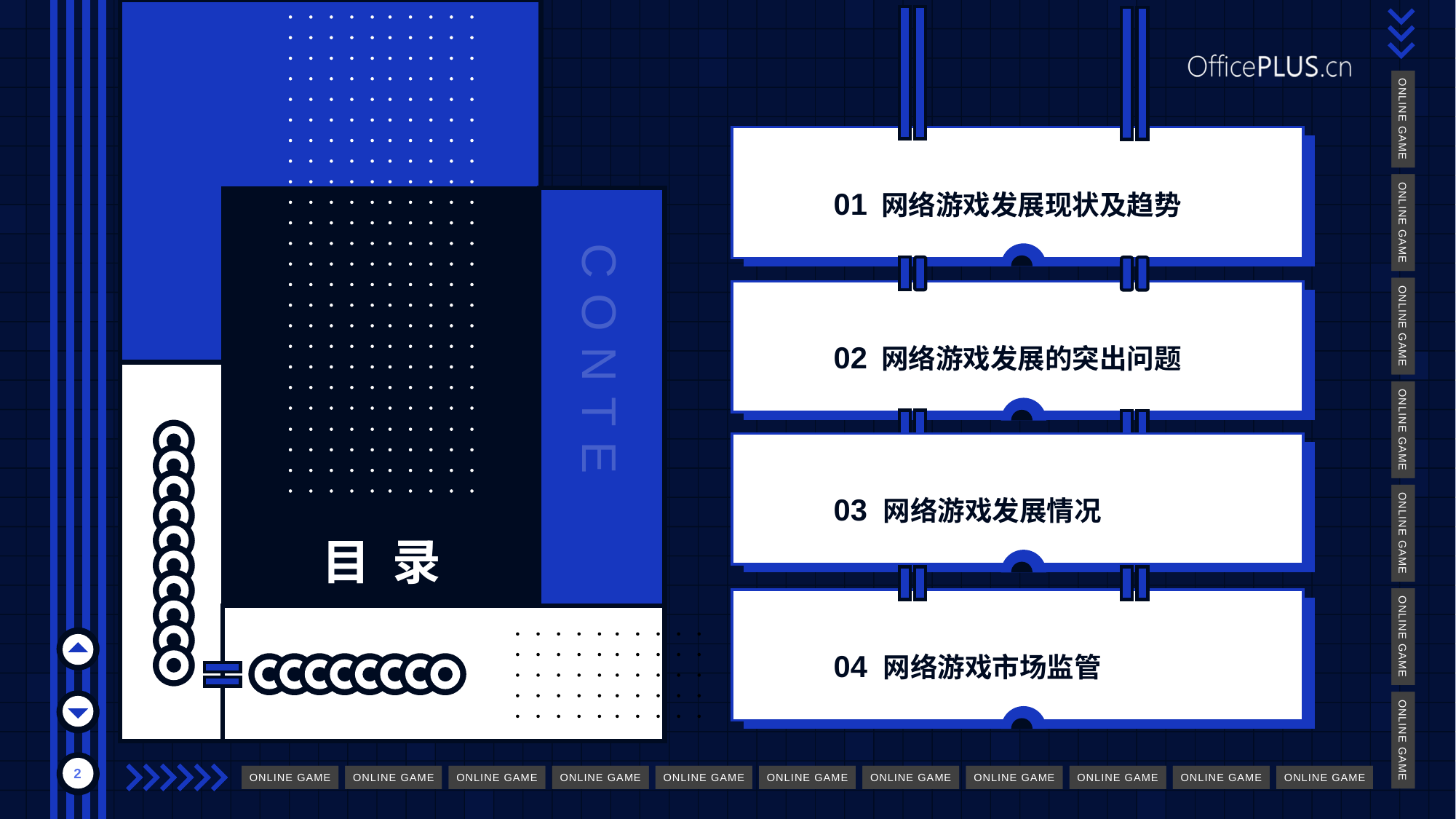

ONLINE GAME
ONLINE GAME
ONLINE GAME
ONLINE GAME
ONLINE GAME
ONLINE GAME
ONLINE GAME

01 网络游戏发展现状及趋势

02 网络游戏发展的突出问题
CONTENT

03 网络游戏发展情况
目  录

04 网络游戏市场监管
2

ONLINE GAME
ONLINE GAME
ONLINE GAME
ONLINE GAME
ONLINE GAME
ONLINE GAME
ONLINE GAME
ONLINE GAME
ONLINE GAME
ONLINE GAME
ONLINE GAME